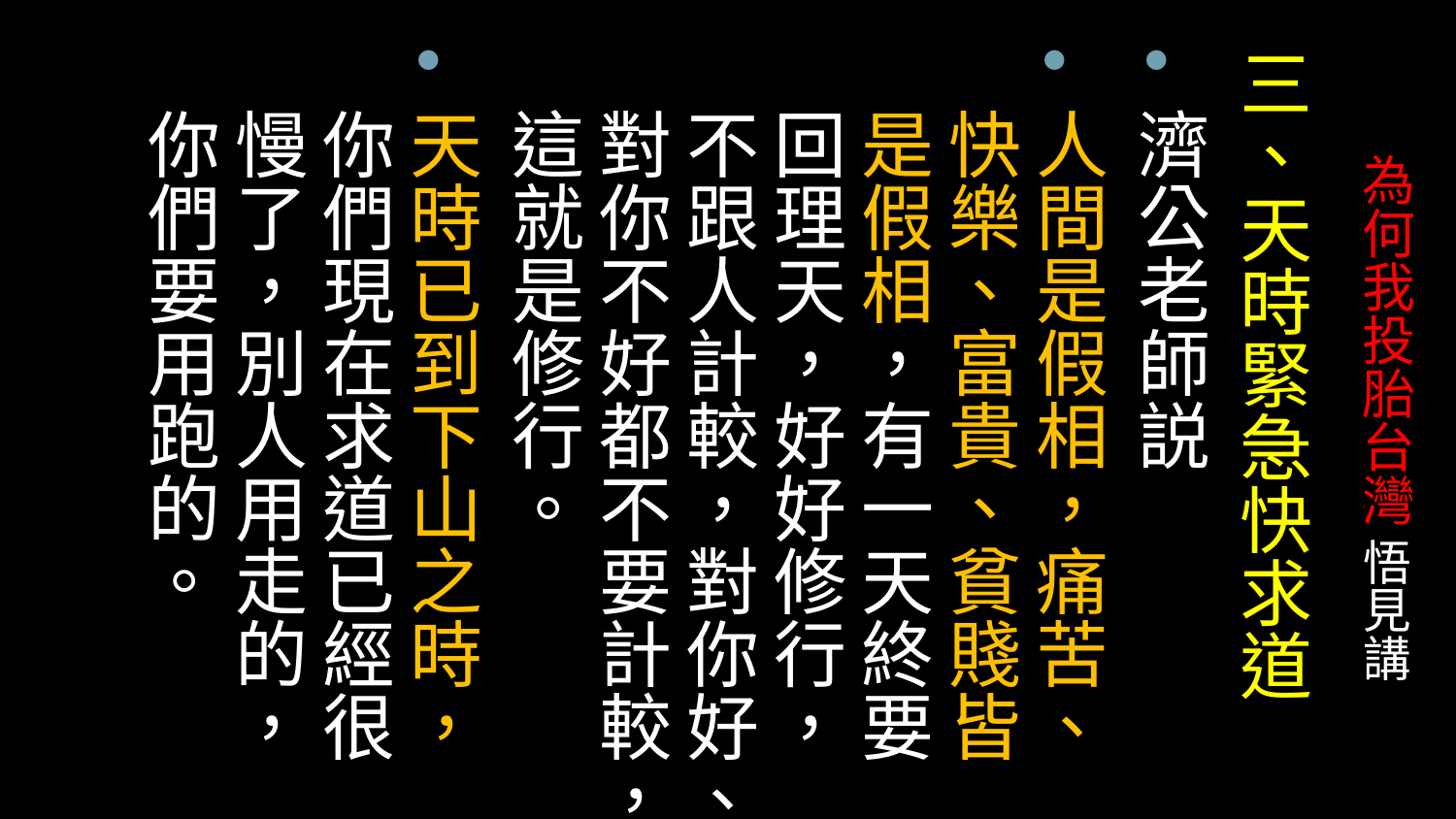

三、天時緊急快求道
濟公老師説
人間是假相，痛苦、快樂、富貴、貧賤皆是假相，有一天終要回理天，好好修行，不跟人計較，對你好、對你不好都不要計較，這就是修行。
天時已到下山之時，你們現在求道已經很慢了，別人用走的，你們要用跑的。

# 為何我投胎台灣 悟見講